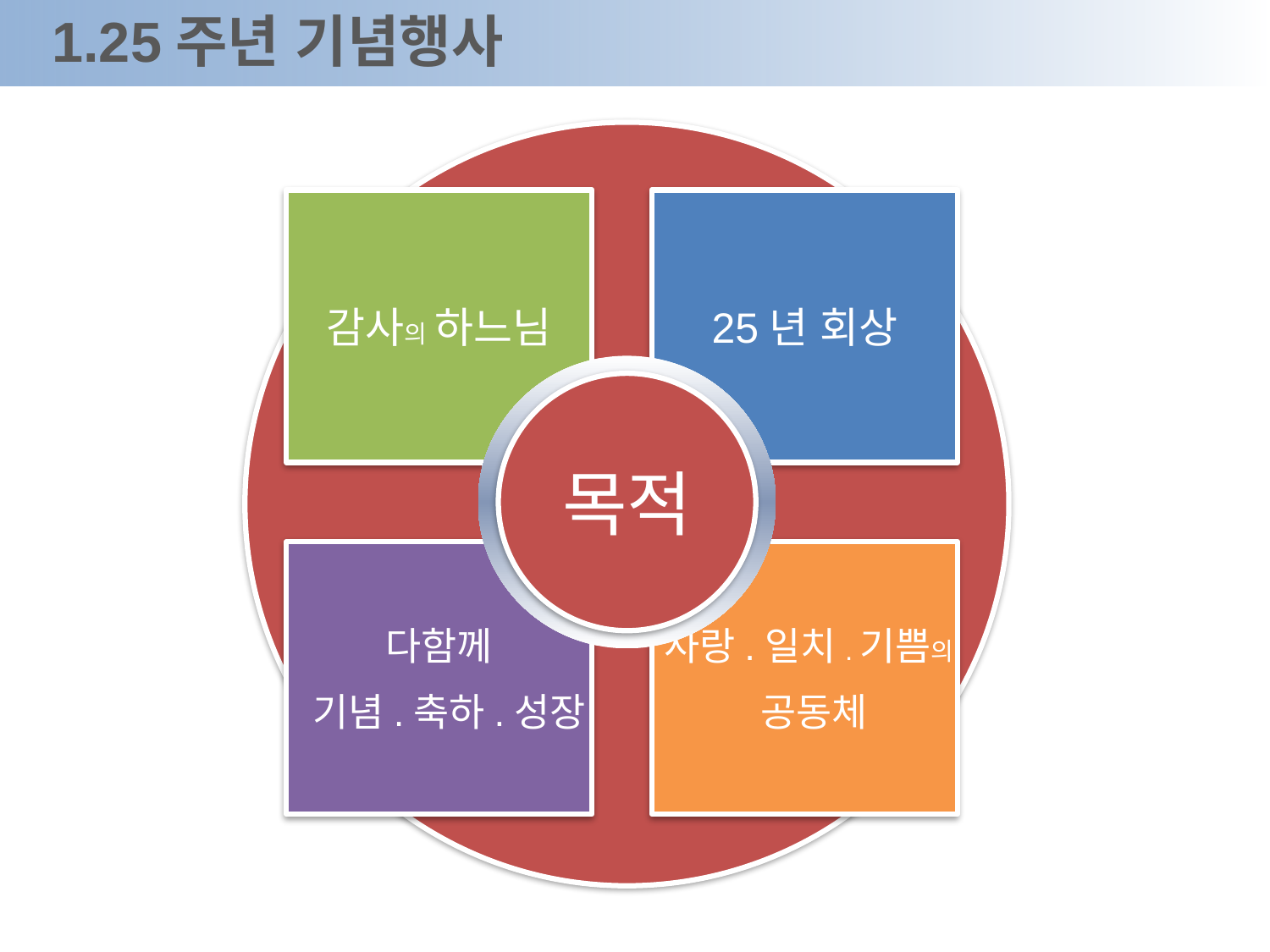

1.25주년 기념행사

감사의 하느님
25년 회상

목적
다함께
 기념.축하.성장
사랑.일치.기쁨의
공동체